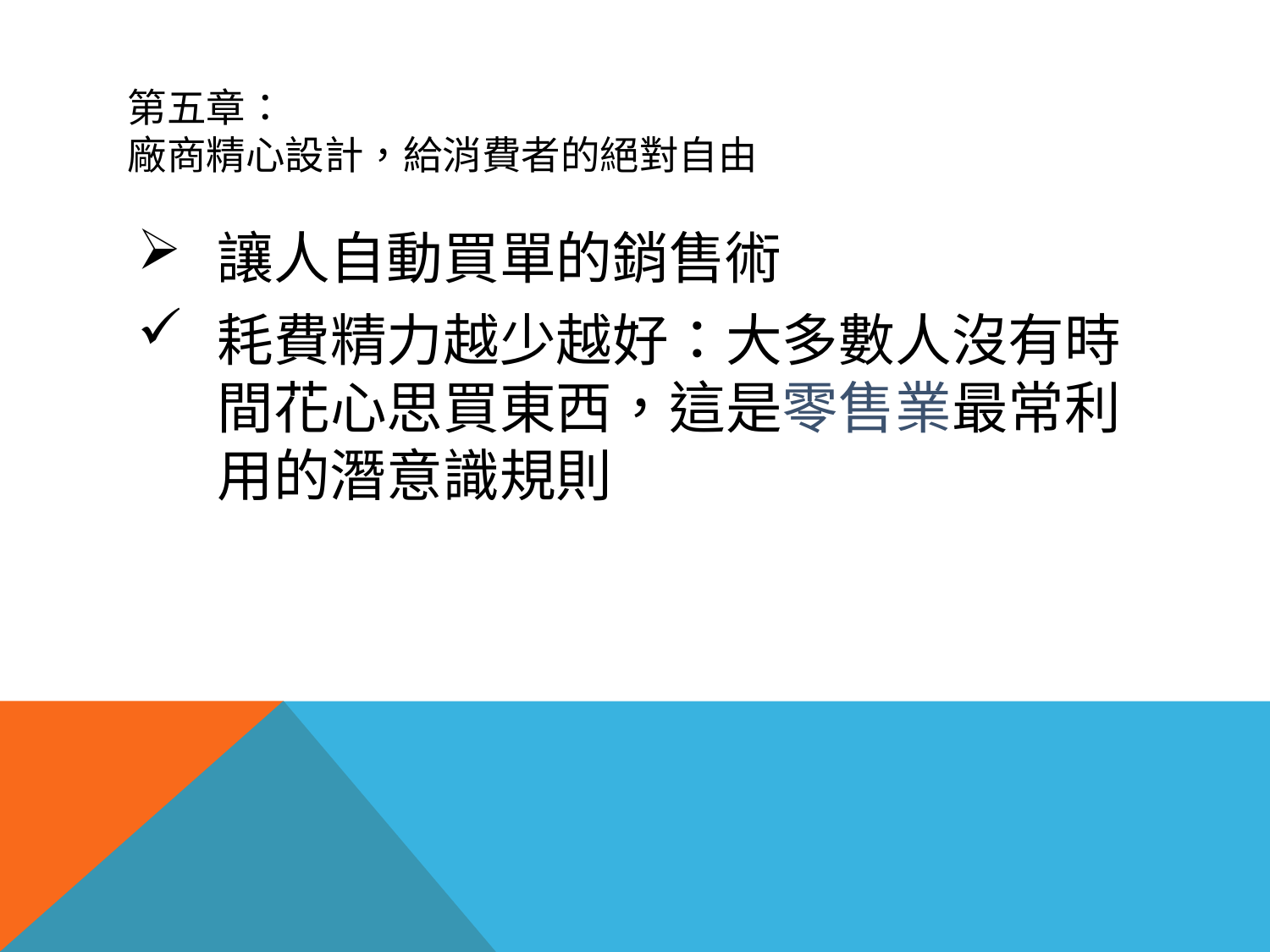

# 第五章： 廠商精心設計，給消費者的絕對自由
讓人自動買單的銷售術
耗費精力越少越好：大多數人沒有時間花心思買東西，這是零售業最常利用的潛意識規則